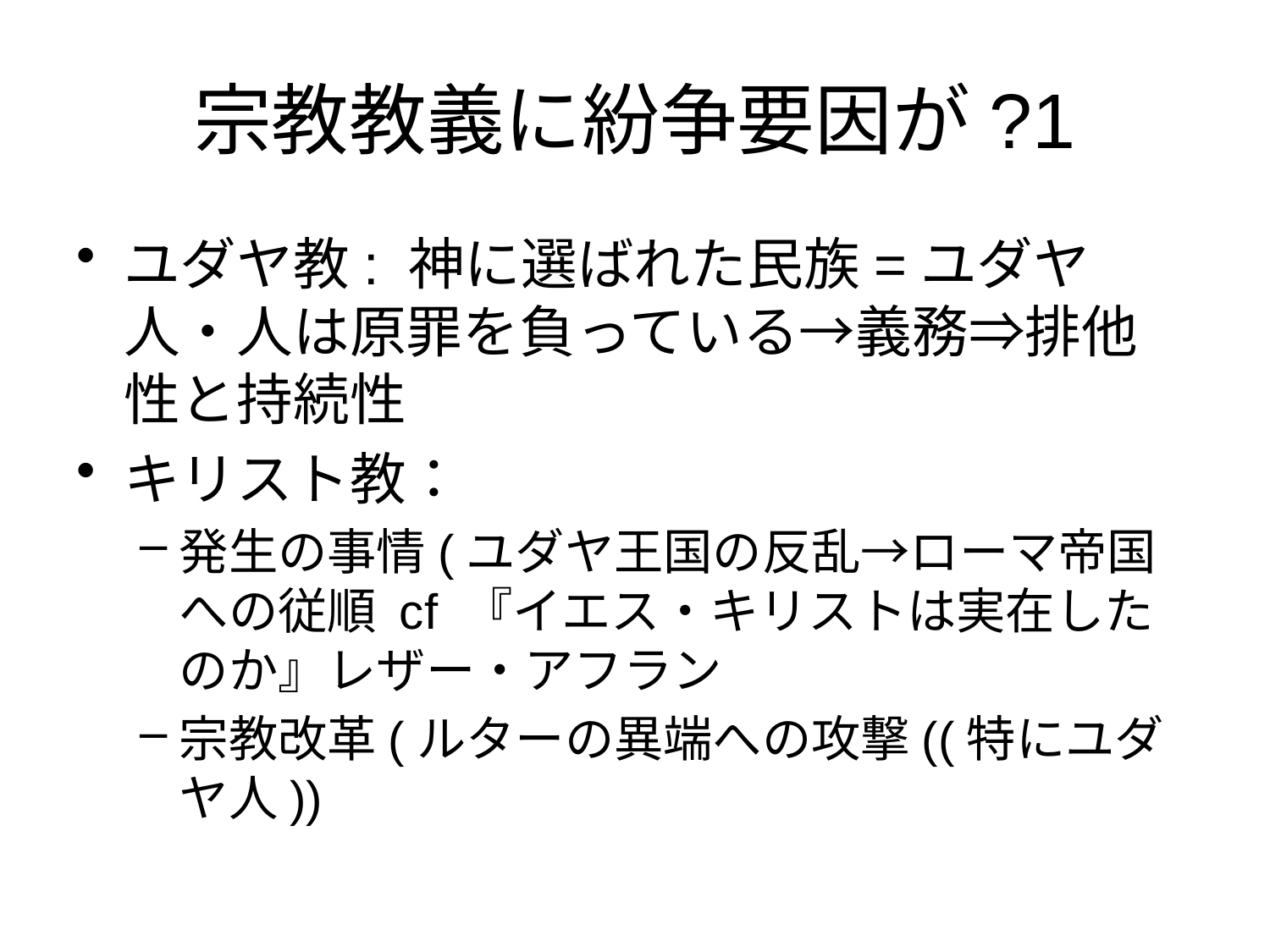

# 宗教教義に紛争要因が?1
ユダヤ教: 神に選ばれた民族=ユダヤ人・人は原罪を負っている→義務⇒排他性と持続性
キリスト教：
発生の事情(ユダヤ王国の反乱→ローマ帝国への従順 cf 『イエス・キリストは実在したのか』レザー・アフラン
宗教改革(ルターの異端への攻撃((特にユダヤ人))